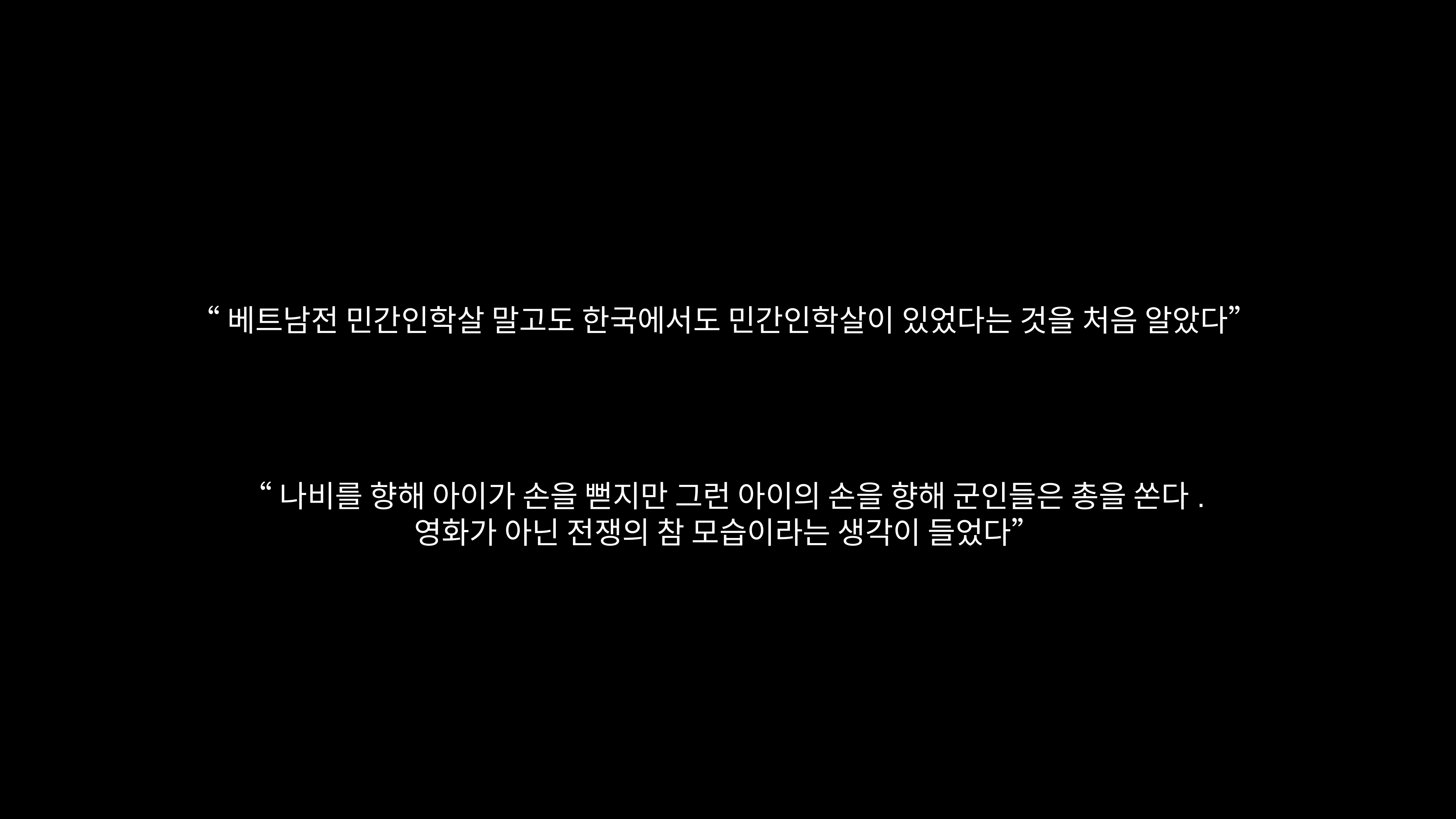

“베트남전 민간인학살 말고도 한국에서도 민간인학살이 있었다는 것을 처음 알았다”
“나비를 향해 아이가 손을 뻗지만 그런 아이의 손을 향해 군인들은 총을 쏜다.
영화가 아닌 전쟁의 참 모습이라는 생각이 들었다”